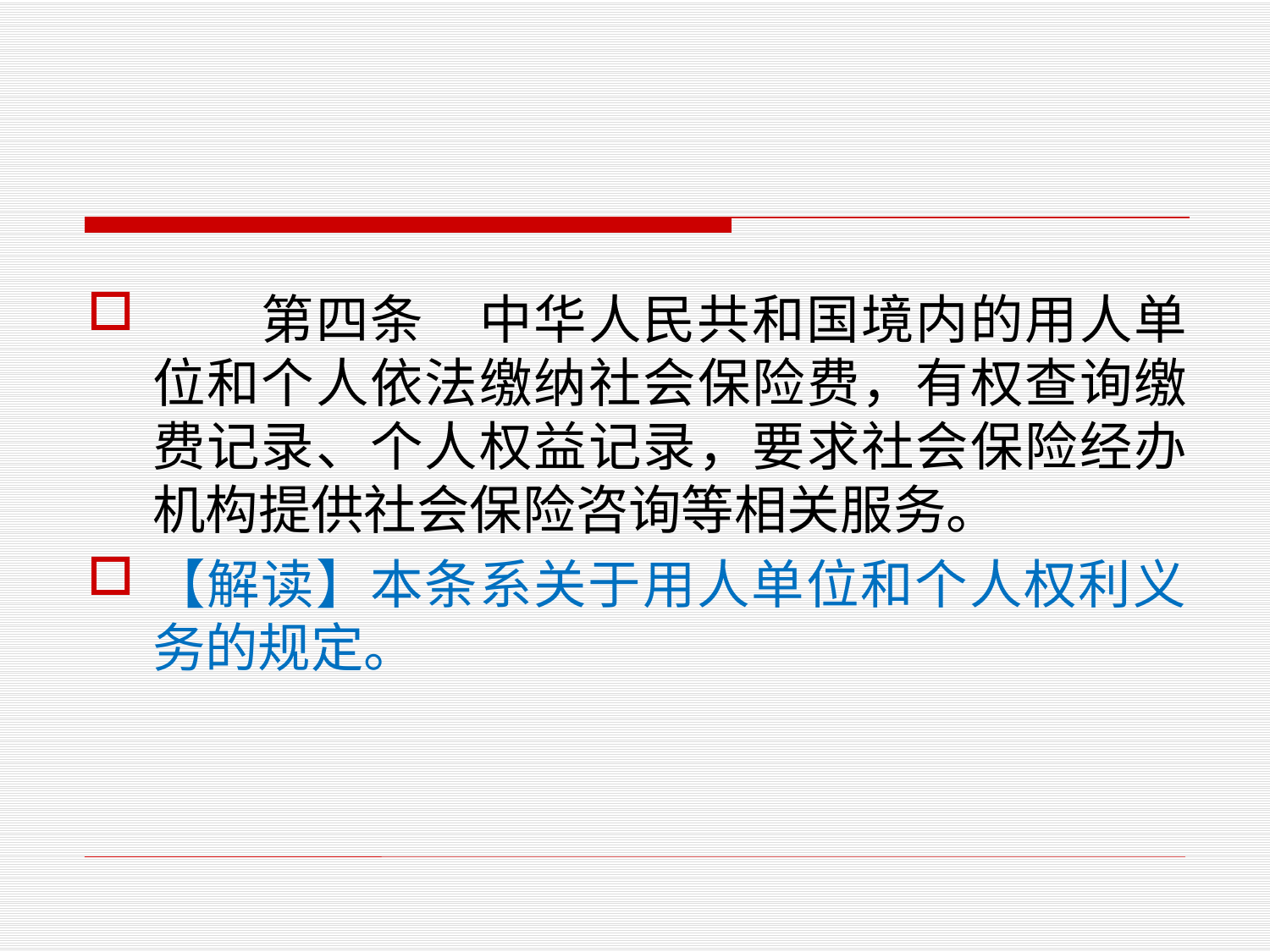

第四条　中华人民共和国境内的用人单位和个人依法缴纳社会保险费，有权查询缴费记录、个人权益记录，要求社会保险经办机构提供社会保险咨询等相关服务。
【解读】本条系关于用人单位和个人权利义务的规定。